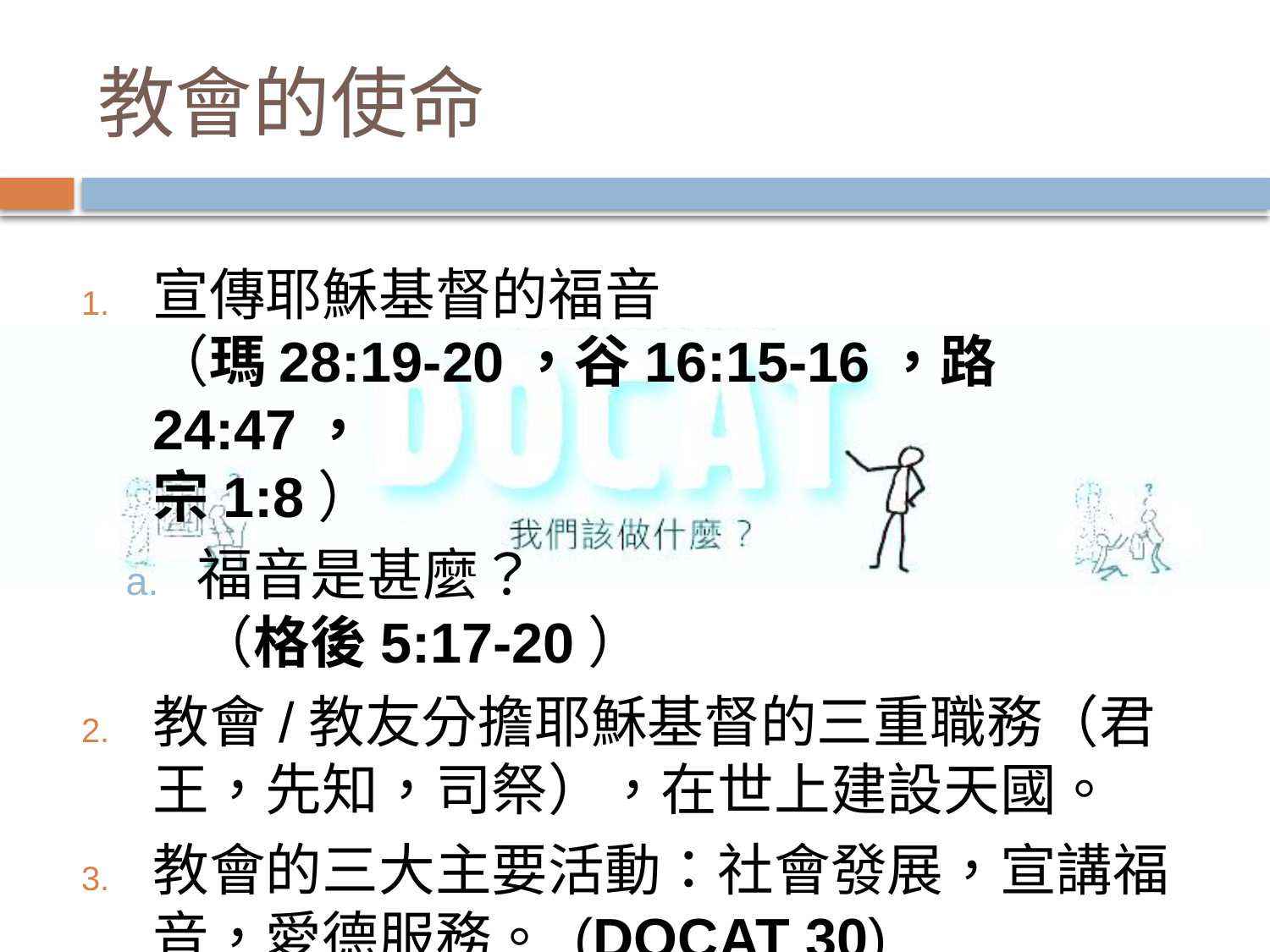

# 教會的使命
宣傳耶穌基督的福音
（瑪28:19-20，谷16:15-16，路24:47，
宗1:8）
福音是甚麼？
（格後5:17-20）
教會/教友分擔耶穌基督的三重職務（君王，先知，司祭），在世上建設天國。
教會的三大主要活動：社會發展，宣講福音，愛德服務。 (DOCAT 30)